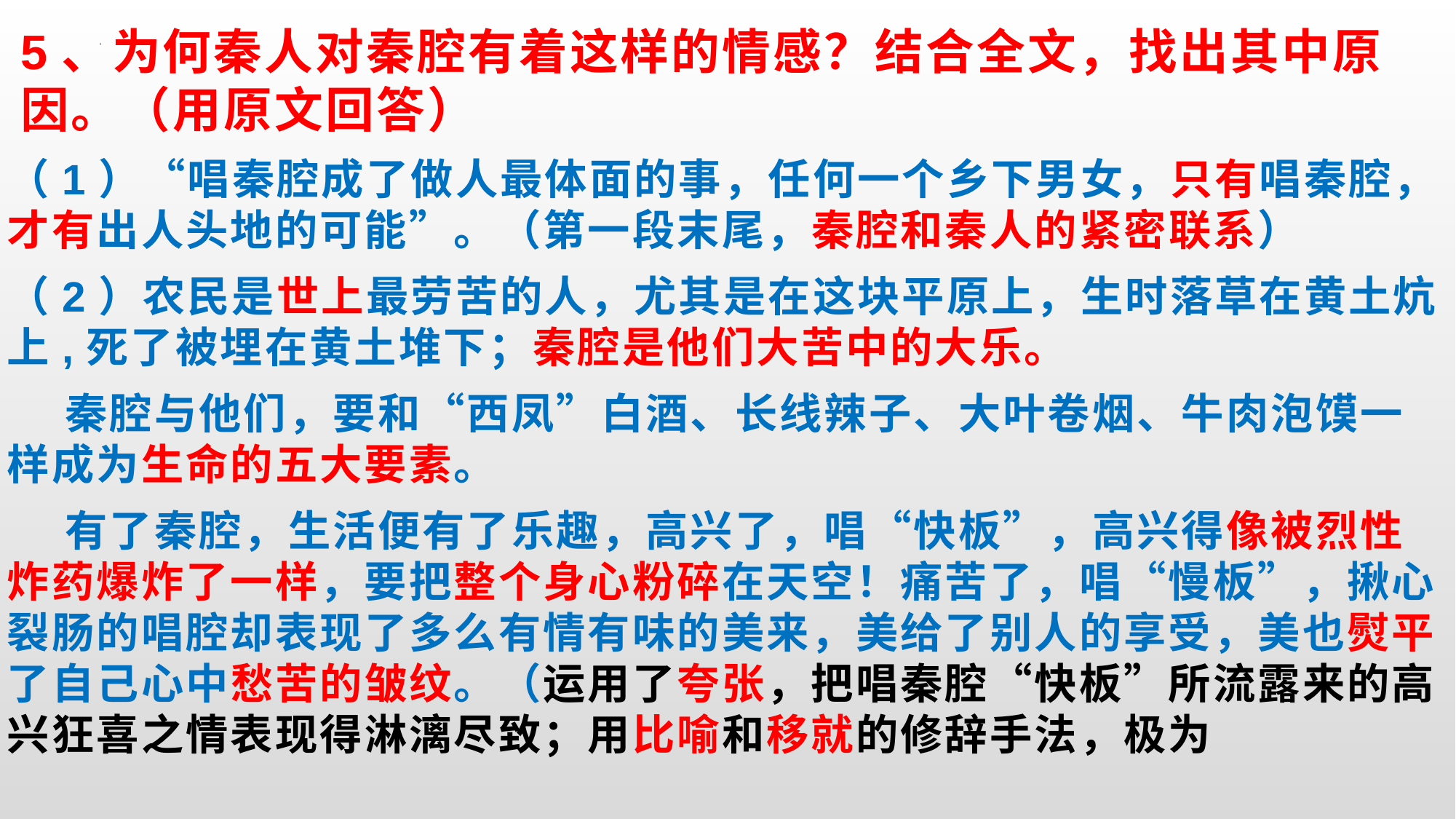

5、为何秦人对秦腔有着这样的情感？结合全文，找出其中原因。（用原文回答）
（1）“唱秦腔成了做人最体面的事，任何一个乡下男女，只有唱秦腔，才有出人头地的可能”。（第一段末尾，秦腔和秦人的紧密联系）
（2）农民是世上最劳苦的人，尤其是在这块平原上，生时落草在黄土炕上,死了被埋在黄土堆下；秦腔是他们大苦中的大乐。
    秦腔与他们，要和“西凤”白酒、长线辣子、大叶卷烟、牛肉泡馍一样成为生命的五大要素。
    有了秦腔，生活便有了乐趣，高兴了，唱“快板”，高兴得像被烈性炸药爆炸了一样，要把整个身心粉碎在天空！痛苦了，唱“慢板”，揪心裂肠的唱腔却表现了多么有情有味的美来，美给了别人的享受，美也熨平了自己心中愁苦的皱纹。（运用了夸张，把唱秦腔“快板”所流露来的高兴狂喜之情表现得淋漓尽致；用比喻和移就的修辞手法，极为